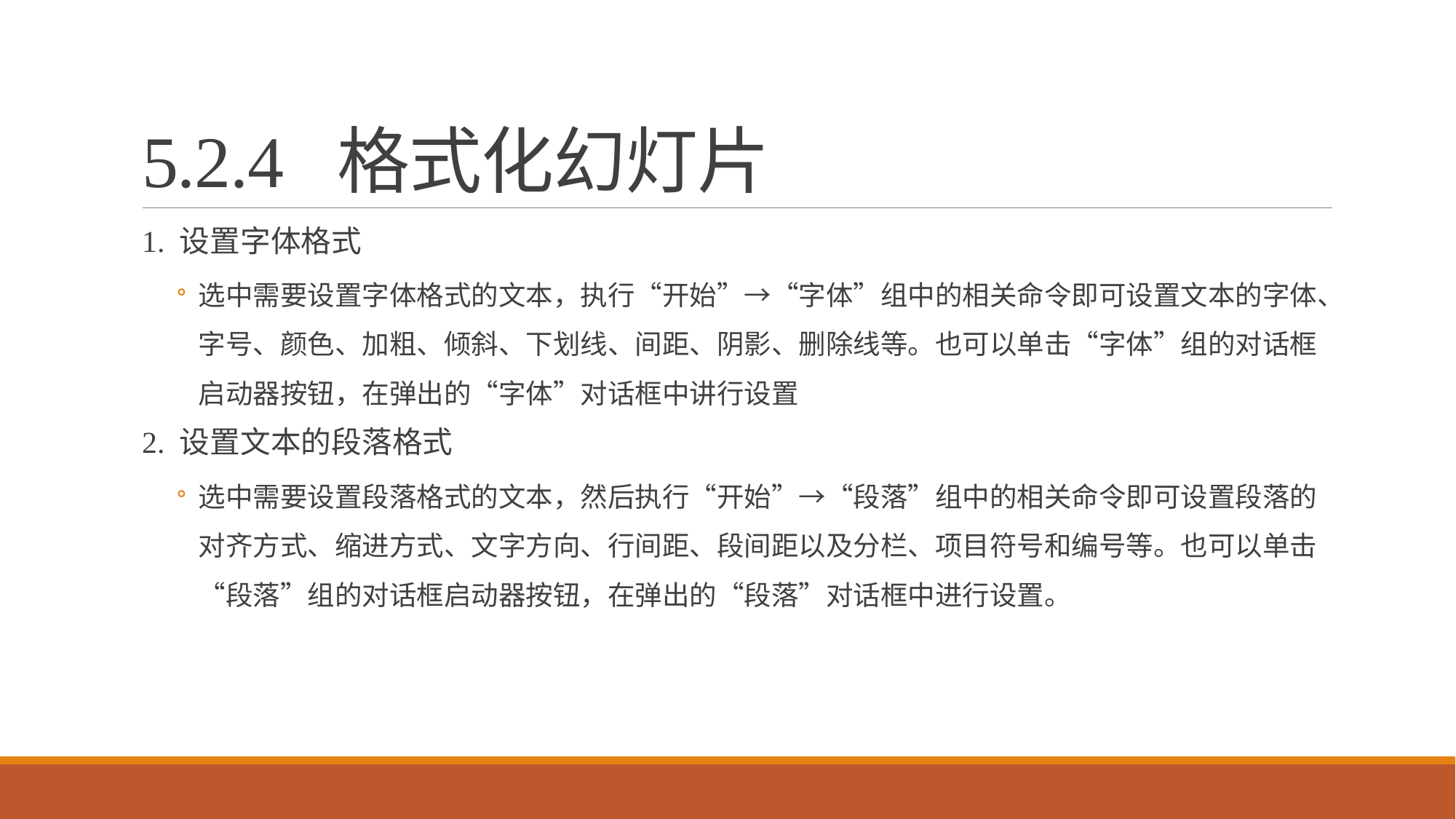

# 5.2.4  格式化幻灯片
1. 设置字体格式
选中需要设置字体格式的文本，执行“开始”→“字体”组中的相关命令即可设置文本的字体、字号、颜色、加粗、倾斜、下划线、间距、阴影、删除线等。也可以单击“字体”组的对话框启动器按钮，在弹出的“字体”对话框中讲行设置
2. 设置文本的段落格式
选中需要设置段落格式的文本，然后执行“开始”→“段落”组中的相关命令即可设置段落的对齐方式、缩进方式、文字方向、行间距、段间距以及分栏、项目符号和编号等。也可以单击“段落”组的对话框启动器按钮，在弹出的“段落”对话框中进行设置。